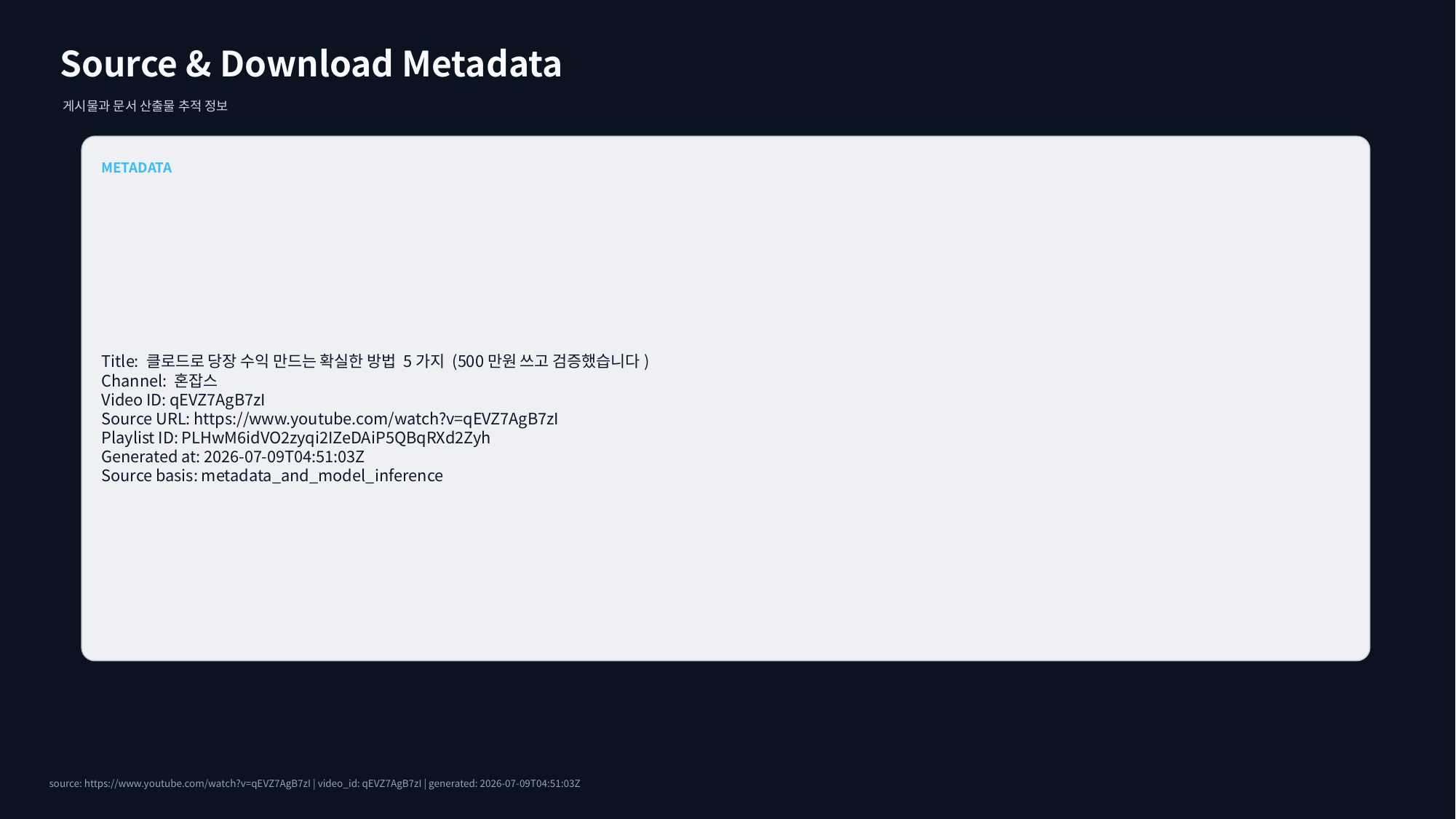

Source & Download Metadata
게시물과 문서 산출물 추적 정보

METADATA
Title: 클로드로 당장 수익 만드는 확실한 방법 5가지 (500만원 쓰고 검증했습니다)
Channel: 혼잡스
Video ID: qEVZ7AgB7zI
Source URL: https://www.youtube.com/watch?v=qEVZ7AgB7zI
Playlist ID: PLHwM6idVO2zyqi2IZeDAiP5QBqRXd2Zyh
Generated at: 2026-07-09T04:51:03Z
Source basis: metadata_and_model_inference
source: https://www.youtube.com/watch?v=qEVZ7AgB7zI | video_id: qEVZ7AgB7zI | generated: 2026-07-09T04:51:03Z